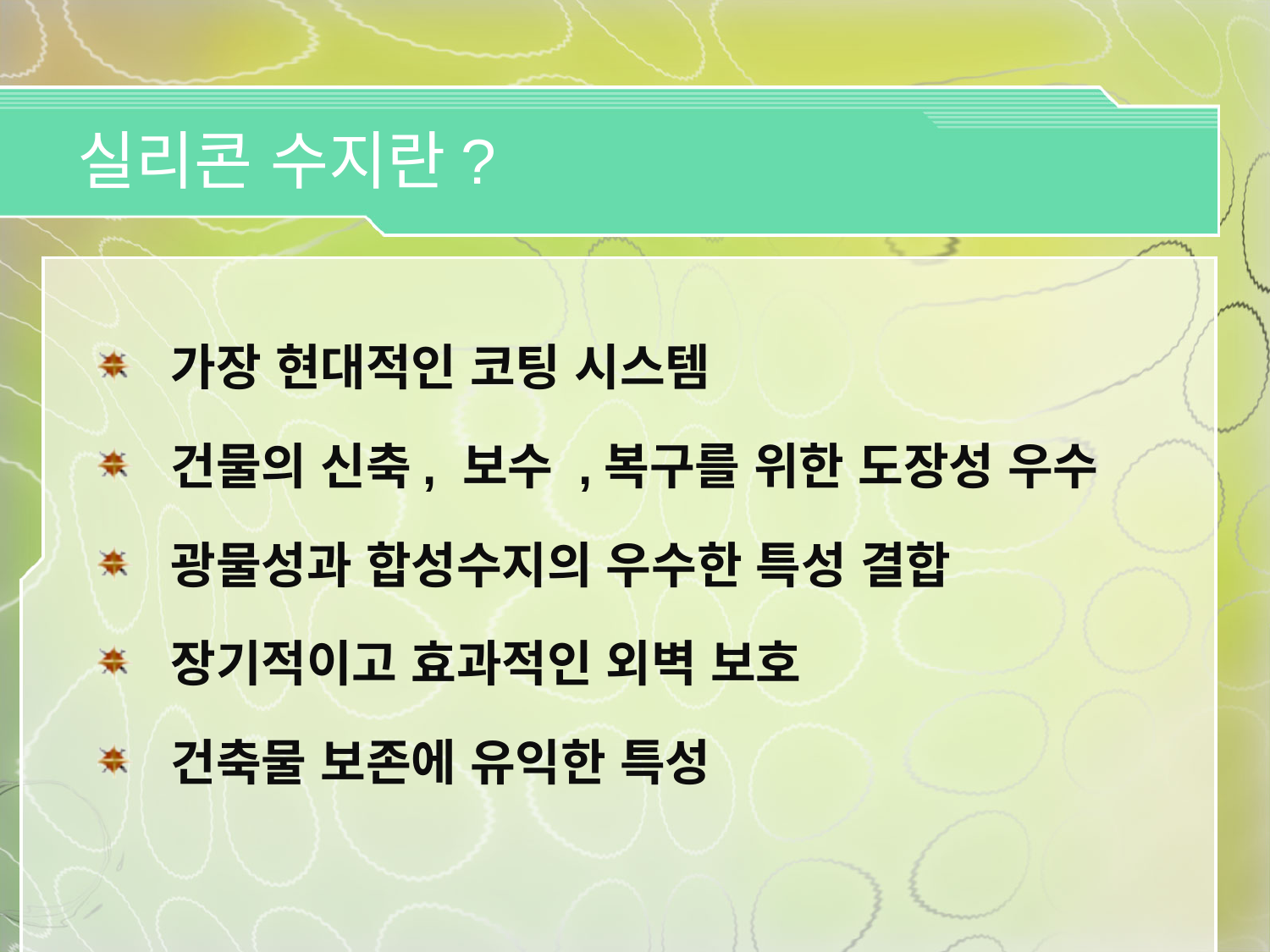

실리콘 수지란?
 가장 현대적인 코팅 시스템
 건물의 신축, 보수 ,복구를 위한 도장성 우수
 광물성과 합성수지의 우수한 특성 결합
 장기적이고 효과적인 외벽 보호
 건축물 보존에 유익한 특성